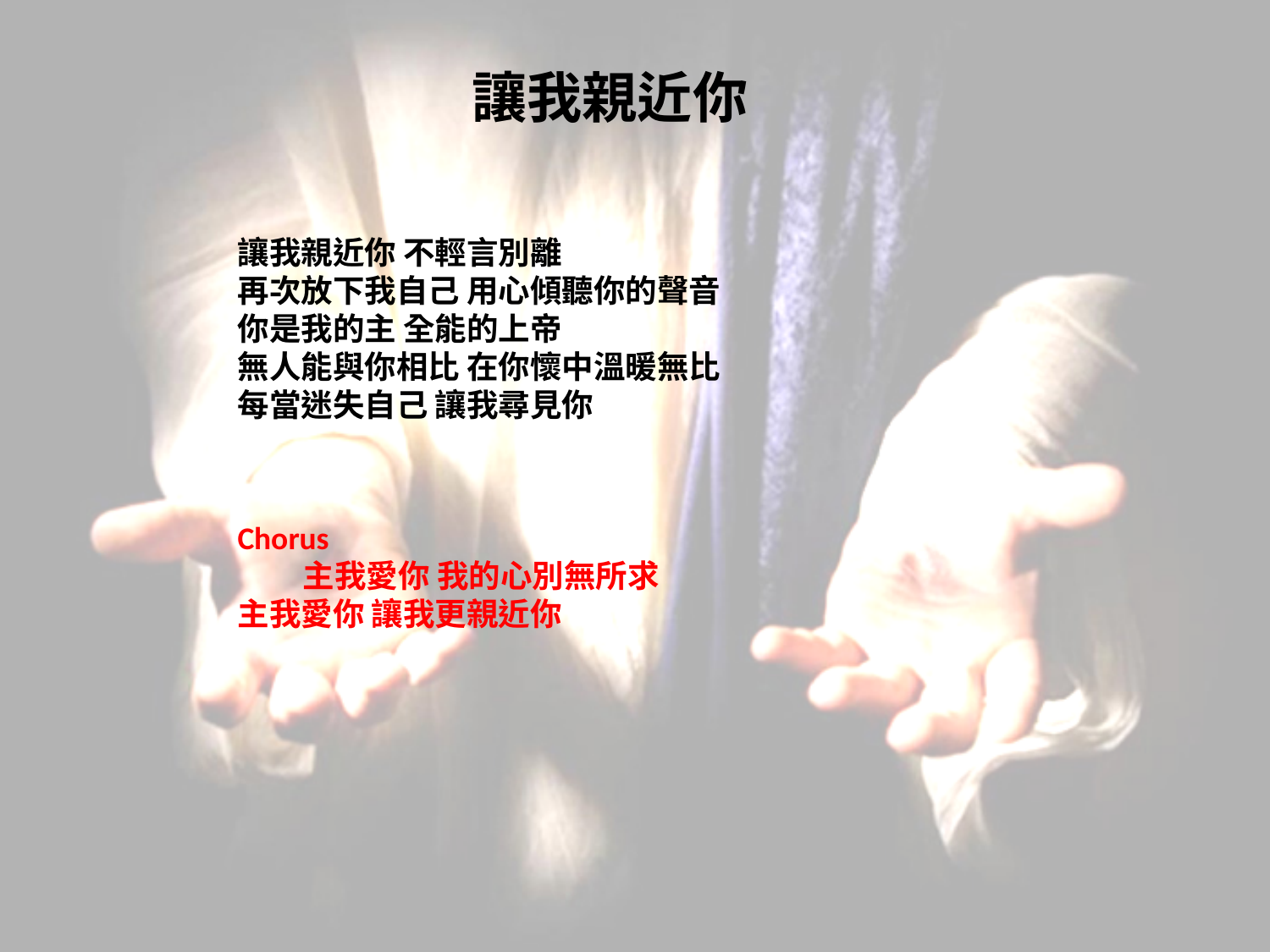

# 讓我親近你
讓我親近你 不輕言別離
再次放下我自己 用心傾聽你的聲音
你是我的主 全能的上帝
無人能與你相比 在你懷中溫暖無比
每當迷失自己 讓我尋見你

Chorus                                                                  主我愛你 我的心別無所求
主我愛你 讓我更親近你